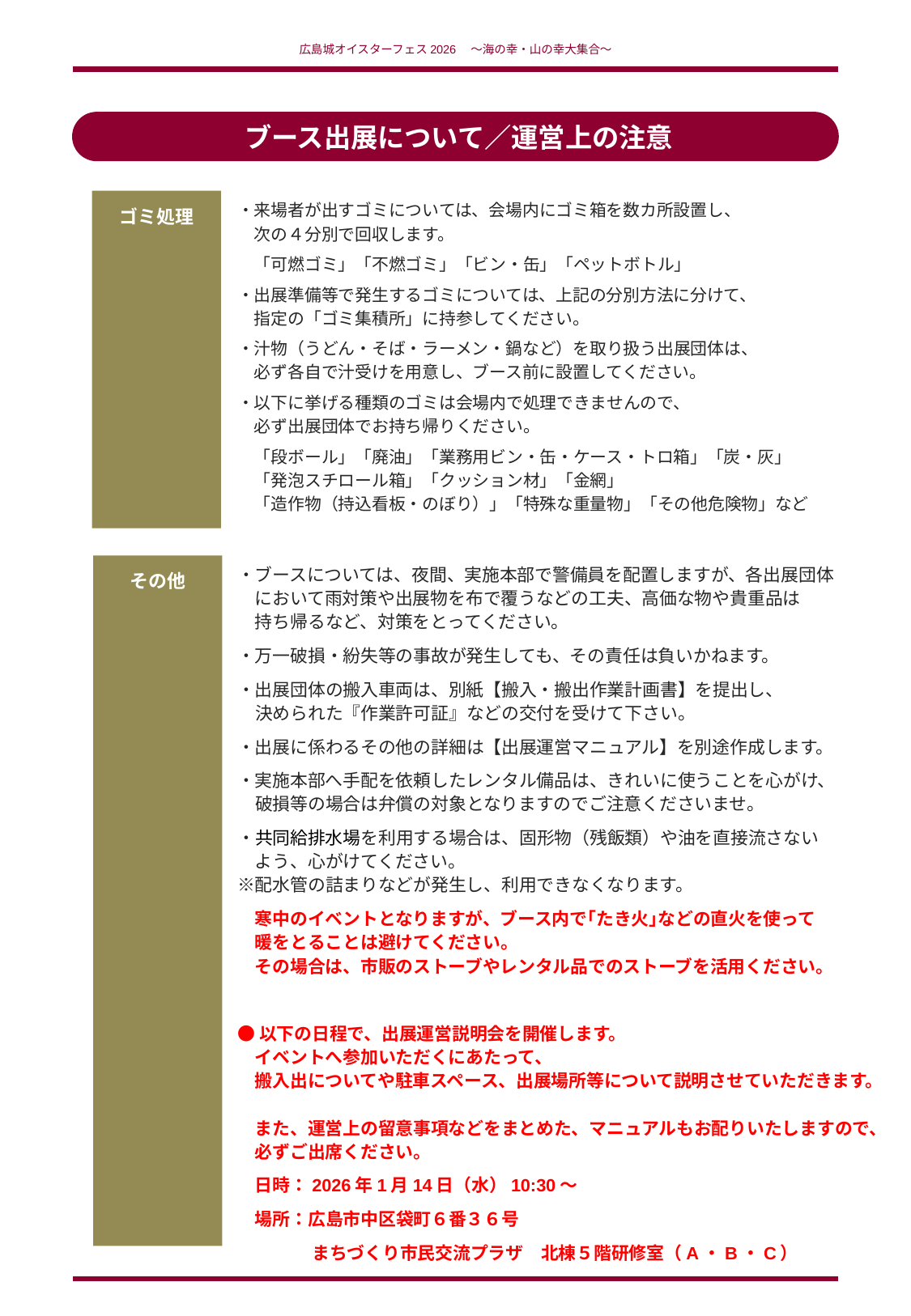

広島城オイスターフェス2026　～海の幸・山の幸大集合～
ブース出展について／運営上の注意
ゴミ処理
・来場者が出すゴミについては、会場内にゴミ箱を数カ所設置し、
　次の４分別で回収します。
　「可燃ゴミ」「不燃ゴミ」「ビン・缶」「ペットボトル」
・出展準備等で発生するゴミについては、上記の分別方法に分けて、
　指定の「ゴミ集積所」に持参してください。
・汁物（うどん・そば・ラーメン・鍋など）を取り扱う出展団体は、
　必ず各自で汁受けを用意し、ブース前に設置してください。
・以下に挙げる種類のゴミは会場内で処理できませんので、
　必ず出展団体でお持ち帰りください。
　「段ボール」「廃油」「業務用ビン・缶・ケース・トロ箱」「炭・灰」
　「発泡スチロール箱」「クッション材」「金網」
　「造作物（持込看板・のぼり）」「特殊な重量物」「その他危険物」など
その他
・ブースについては、夜間、実施本部で警備員を配置しますが、各出展団体
　において雨対策や出展物を布で覆うなどの工夫、高価な物や貴重品は
　持ち帰るなど、対策をとってください。
・万一破損・紛失等の事故が発生しても、その責任は負いかねます。
・出展団体の搬入車両は、別紙【搬入・搬出作業計画書】を提出し、
　決められた『作業許可証』などの交付を受けて下さい。
・出展に係わるその他の詳細は【出展運営マニュアル】を別途作成します。
・実施本部へ手配を依頼したレンタル備品は、きれいに使うことを心がけ、
　破損等の場合は弁償の対象となりますのでご注意くださいませ。
・共同給排水場を利用する場合は、固形物（残飯類）や油を直接流さない
　よう、心がけてください。
※配水管の詰まりなどが発生し、利用できなくなります。
　寒中のイベントとなりますが、ブース内で｢たき火｣などの直火を使って
　暖をとることは避けてください。
　その場合は、市販のストーブやレンタル品でのストーブを活用ください。

●以下の日程で、出展運営説明会を開催します。
　イベントへ参加いただくにあたって、
　搬入出についてや駐車スペース、出展場所等について説明させていただきます。　　
　また、運営上の留意事項などをまとめた、マニュアルもお配りいたしますので、
　必ずご出席ください。
　日時：2026年1月14日（水）10:30〜
　場所：広島市中区袋町６番３６号
　　　　 まちづくり市民交流プラザ　北棟５階研修室（A・B・C）